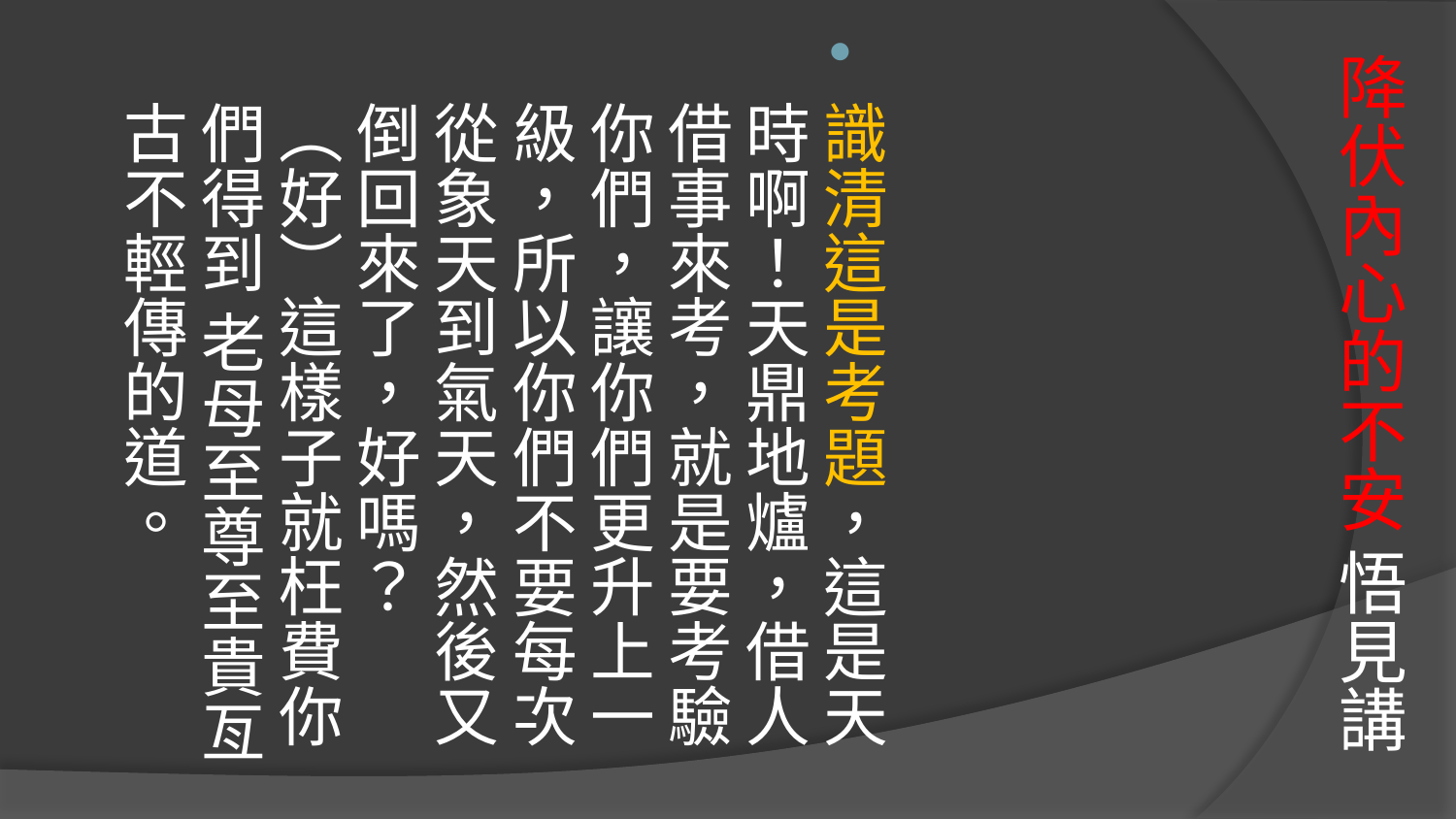

識清這是考題，這是天時啊！天鼎地爐，借人借事來考，就是要考驗你們，讓你們更升上一級，所以你們不要每次從象天到氣天，然後又倒回來了，好嗎？（好）這樣子就枉費你們得到 老母至尊至貴亙古不輕傳的道。

# 降伏內心的不安 悟見講